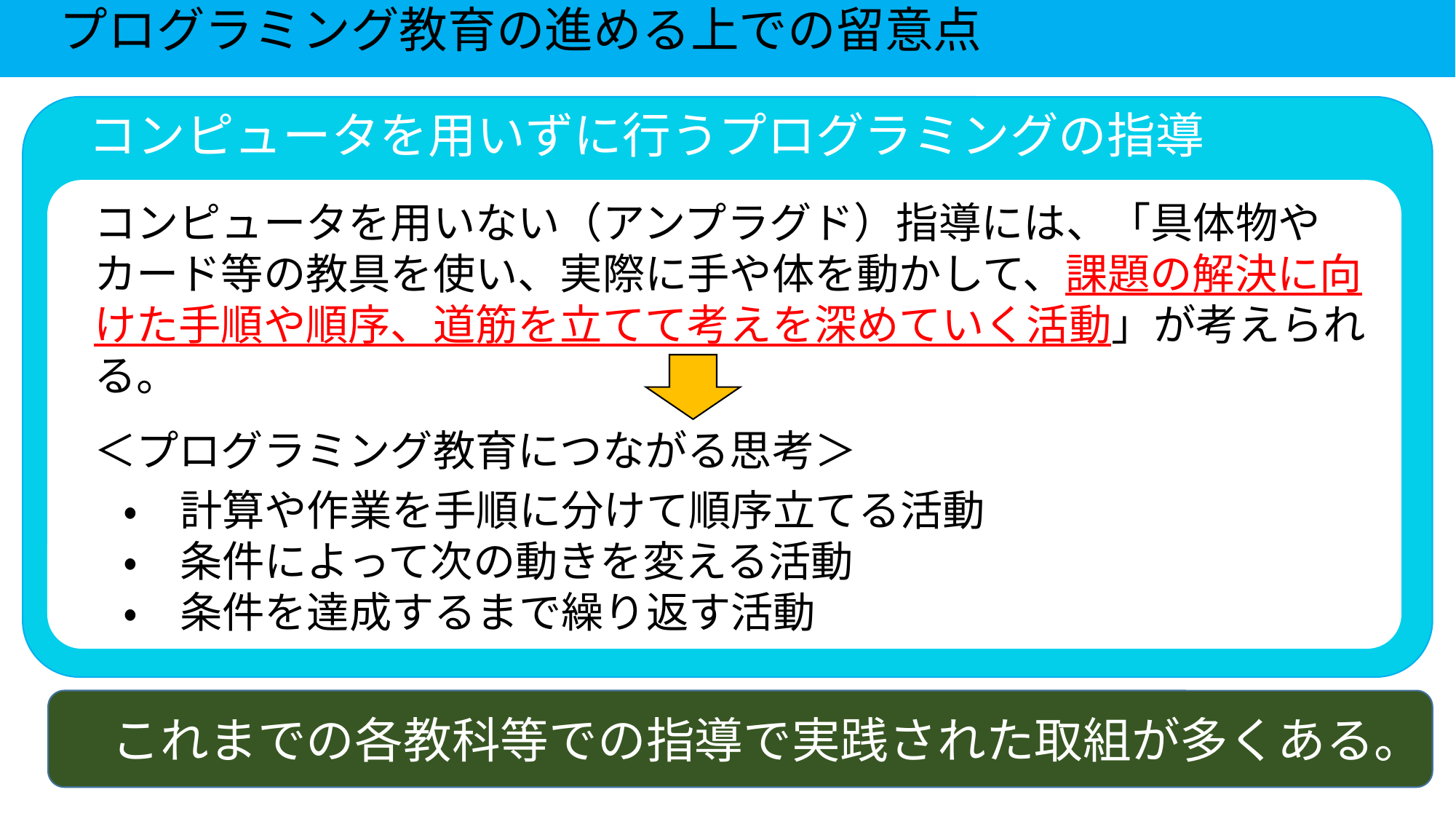

プログラミング教育の進める上での留意点
   コンピュータを用いずに行うプログラミングの指導

コンピュータを用いない（アンプラグド）指導には、「具体物やカード等の教具を使い、実際に手や体を動かして、課題の解決に向けた手順や順序、道筋を立てて考えを深めていく活動」が考えられる。

＜プログラミング教育につながる思考＞

  ・　計算や作業を手順に分けて順序立てる活動
  ・　条件によって次の動きを変える活動
  ・　条件を達成するまで繰り返す活動
　これまでの各教科等での指導で実践された取組が多くある。